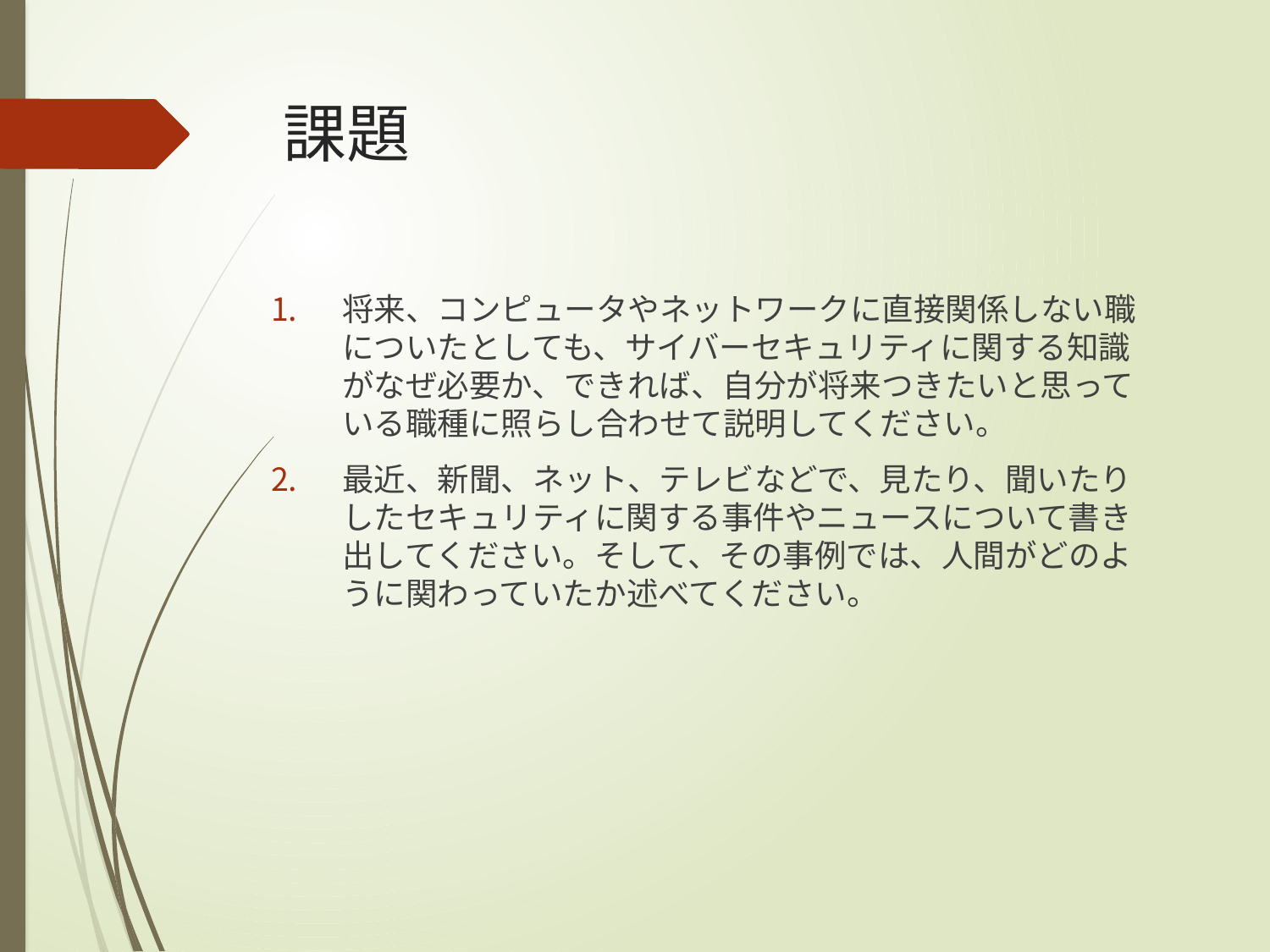

# 課題
将来、コンピュータやネットワークに直接関係しない職についたとしても、サイバーセキュリティに関する知識がなぜ必要か、できれば、自分が将来つきたいと思っている職種に照らし合わせて説明してください。
最近、新聞、ネット、テレビなどで、見たり、聞いたりしたセキュリティに関する事件やニュースについて書き出してください。そして、その事例では、人間がどのように関わっていたか述べてください。